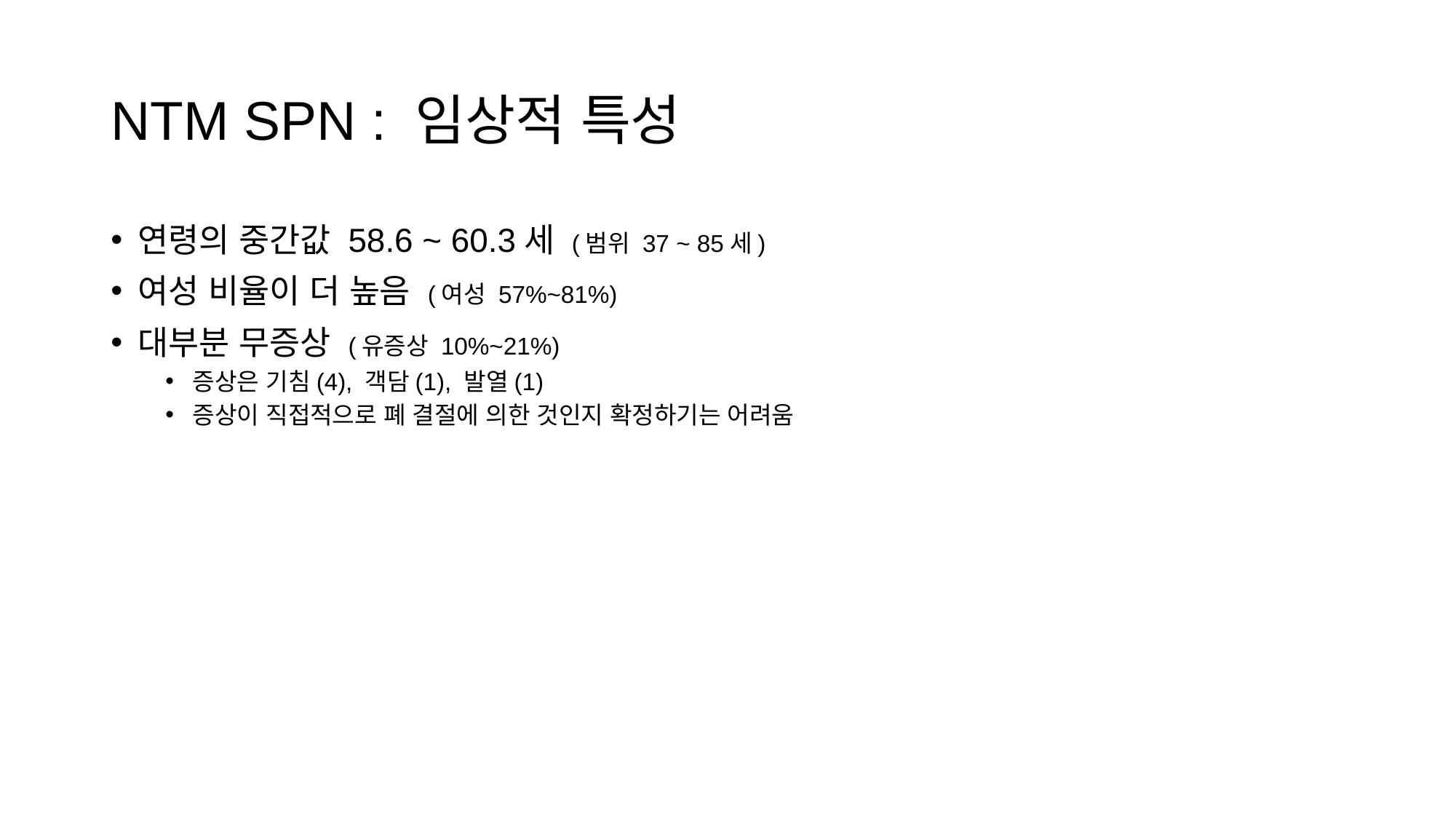

# NTM SPN : 임상적 특성
연령의 중간값 58.6 ~ 60.3세 (범위 37 ~ 85세)
여성 비율이 더 높음 (여성 57%~81%)
대부분 무증상 (유증상 10%~21%)
증상은 기침(4), 객담(1), 발열(1)
증상이 직접적으로 폐 결절에 의한 것인지 확정하기는 어려움